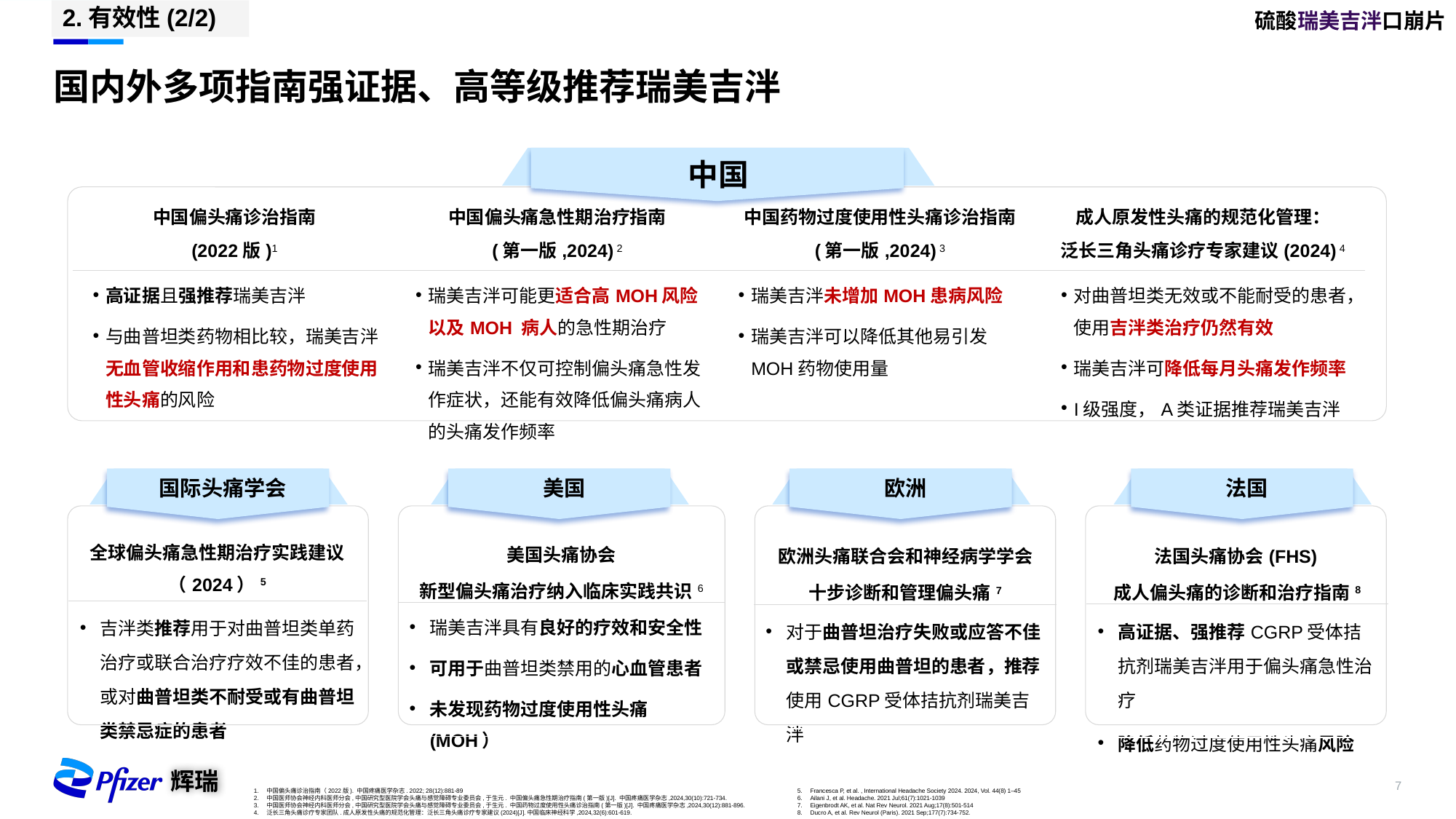

硫酸瑞美吉泮口崩片
2.有效性(2/2)
# 国内外多项指南强证据、高等级推荐瑞美吉泮

中国

| 中国偏头痛诊治指南 (2022版)1 | 中国偏头痛急性期治疗指南 (第一版,2024) 2 | 中国药物过度使用性头痛诊治指南 (第一版,2024) 3 | 成人原发性头痛的规范化管理： 泛长三角头痛诊疗专家建议(2024) 4 |
| --- | --- | --- | --- |
| 高证据且强推荐瑞美吉泮 与曲普坦类药物相比较，瑞美吉泮无血管收缩作用和患药物过度使用性头痛的风险 | 瑞美吉泮可能更适合高MOH风险以及MOH 病人的急性期治疗 瑞美吉泮不仅可控制偏头痛急性发作症状，还能有效降低偏头痛病人的头痛发作频率 | 瑞美吉泮未增加MOH患病风险 瑞美吉泮可以降低其他易引发MOH药物使用量 | 对曲普坦类无效或不能耐受的患者，使用吉泮类治疗仍然有效 瑞美吉泮可降低每月头痛发作频率 I级强度，A类证据推荐瑞美吉泮 |

国际头痛学会

美国

欧洲

法国

| 全球偏头痛急性期治疗实践建议（2024）5 |
| --- |
| 吉泮类推荐用于对曲普坦类单药治疗或联合治疗疗效不佳的患者，或对曲普坦类不耐受或有曲普坦类禁忌症的患者 |
| 美国头痛协会 新型偏头痛治疗纳入临床实践共识6 |
| --- |
| 瑞美吉泮具有良好的疗效和安全性 可用于曲普坦类禁用的心血管患者 未发现药物过度使用性头痛(MOH） |
| 法国头痛协会(FHS) 成人偏头痛的诊断和治疗指南8 |
| --- |
| 高证据、强推荐CGRP受体拮抗剂瑞美吉泮用于偏头痛急性治疗 降低药物过度使用性头痛风险 |
| 欧洲头痛联合会和神经病学学会 十步诊断和管理偏头痛7 |
| --- |
| 对于曲普坦治疗失败或应答不佳或禁忌使用曲普坦的患者，推荐使用CGRP受体拮抗剂瑞美吉泮 |
中国偏头痛诊治指南（2022版). 中国疼痛医学杂志. 2022; 28(12):881-89
中国医师协会神经内科医师分会,中国研究型医院学会头痛与感觉障碍专业委员会,于生元. 中国偏头痛急性期治疗指南(第一版)[J]. 中国疼痛医学杂志,2024,30(10):721-734.
中国医师协会神经内科医师分会,中国研究型医院学会头痛与感觉障碍专业委员会,于生元. 中国药物过度使用性头痛诊治指南(第一版)[J]. 中国疼痛医学杂志,2024,30(12):881-896.
泛长三角头痛诊疗专家团队.成人原发性头痛的规范化管理：泛长三角头痛诊疗专家建议(2024)[J].中国临床神经科学,2024,32(6):601-619.
Francesca P, et al. , International Headache Society 2024. 2024, Vol. 44(8) 1–45
Ailani J, et al. Headache. 2021 Jul;61(7):1021-1039
Eigenbrodt AK, et al. Nat Rev Neurol. 2021 Aug;17(8):501-514
Ducro A, et al. Rev Neurol (Paris). 2021 Sep;177(7):734-752.